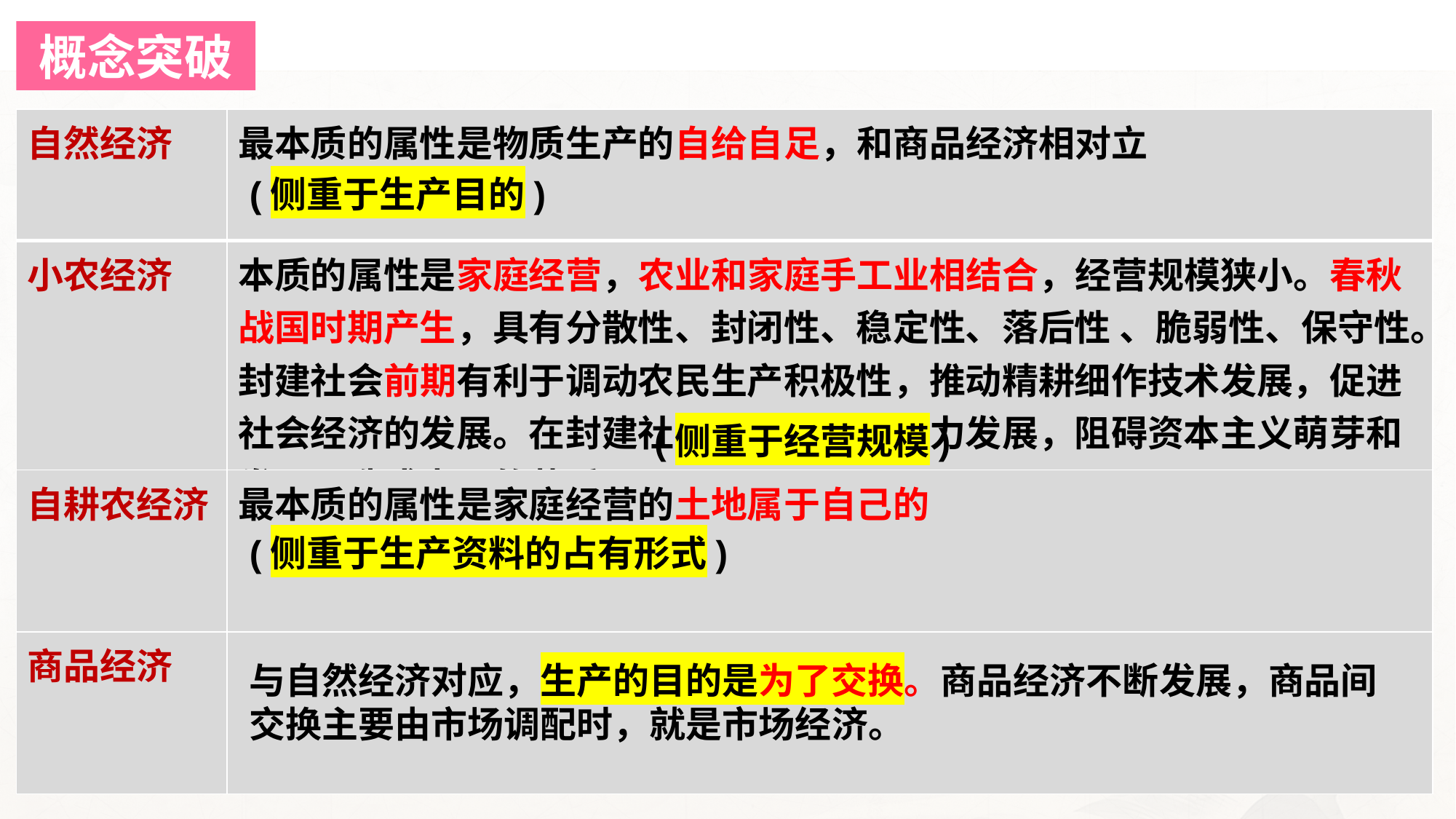

概念突破
| 自然经济 | 最本质的属性是物质生产的自给自足，和商品经济相对立 |
| --- | --- |
| 小农经济 | 本质的属性是家庭经营，农业和家庭手工业相结合，经营规模狭小。春秋战国时期产生，具有分散性、封闭性、稳定性、落后性 、脆弱性、保守性。封建社会前期有利于调动农民生产积极性，推动精耕细作技术发展，促进社会经济的发展。在封建社会后期阻碍生产力发展，阻碍资本主义萌芽和发展，造成中国的落后。 |
| 自耕农经济 | 最本质的属性是家庭经营的土地属于自己的 |
| 商品经济 |  |
(侧重于生产目的)
(侧重于经营规模)
(侧重于生产资料的占有形式)
与自然经济对应，生产的目的是为了交换。商品经济不断发展，商品间交换主要由市场调配时，就是市场经济。